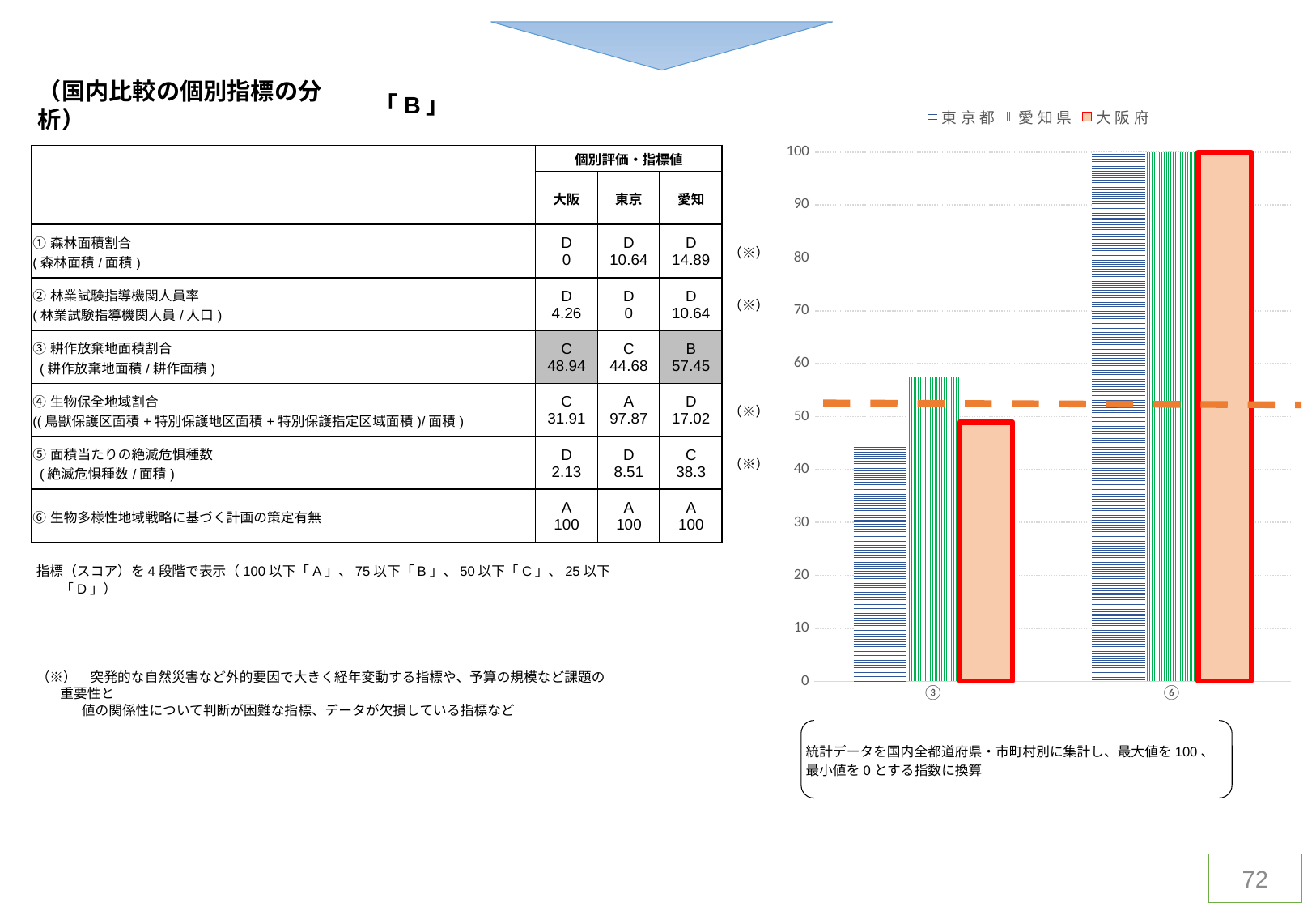

「B」
（国内比較の個別指標の分析）

### Chart

| Category | 東 京 都 | 愛 知 県 | 大 阪 府 |
|---|---|---|---|
| ③ | 44.68 | 57.45 | 48.94 |
| ⑥ | 100.0 | 100.0 | 100.0 |
|  | 個別評価・指標値 |  |  |  |
| --- | --- | --- | --- | --- |
|  | 大阪 | 東京 | 愛知 |  |
| ①森林面積割合 (森林面積/面積) | D 0 | D 10.64 | D 14.89 | （※） |
| ②林業試験指導機関人員率 (林業試験指導機関人員/人口) | D 4.26 | D 0 | D 10.64 | （※） |
| ③耕作放棄地面積割合 (耕作放棄地面積/耕作面積) | C 48.94 | C 44.68 | B 57.45 |  |
| ④生物保全地域割合 ((鳥獣保護区面積+特別保護地区面積+特別保護指定区域面積)/面積) | C 31.91 | A 97.87 | D 17.02 | （※） |
| ⑤面積当たりの絶滅危惧種数 (絶滅危惧種数/面積) | D 2.13 | D 8.51 | C 38.3 | （※） |
| ⑥生物多様性地域戦略に基づく計画の策定有無 | A 100 | A 100 | A 100 |  |
指標（スコア）を4段階で表示（100以下「A」、75以下「B」、50以下「C」、25以下「D」）
（※）　突発的な自然災害など外的要因で大きく経年変動する指標や、予算の規模など課題の重要性と
　　      値の関係性について判断が困難な指標、データが欠損している指標など

統計データを国内全都道府県・市町村別に集計し、最大値を100、最小値を0とする指数に換算
72